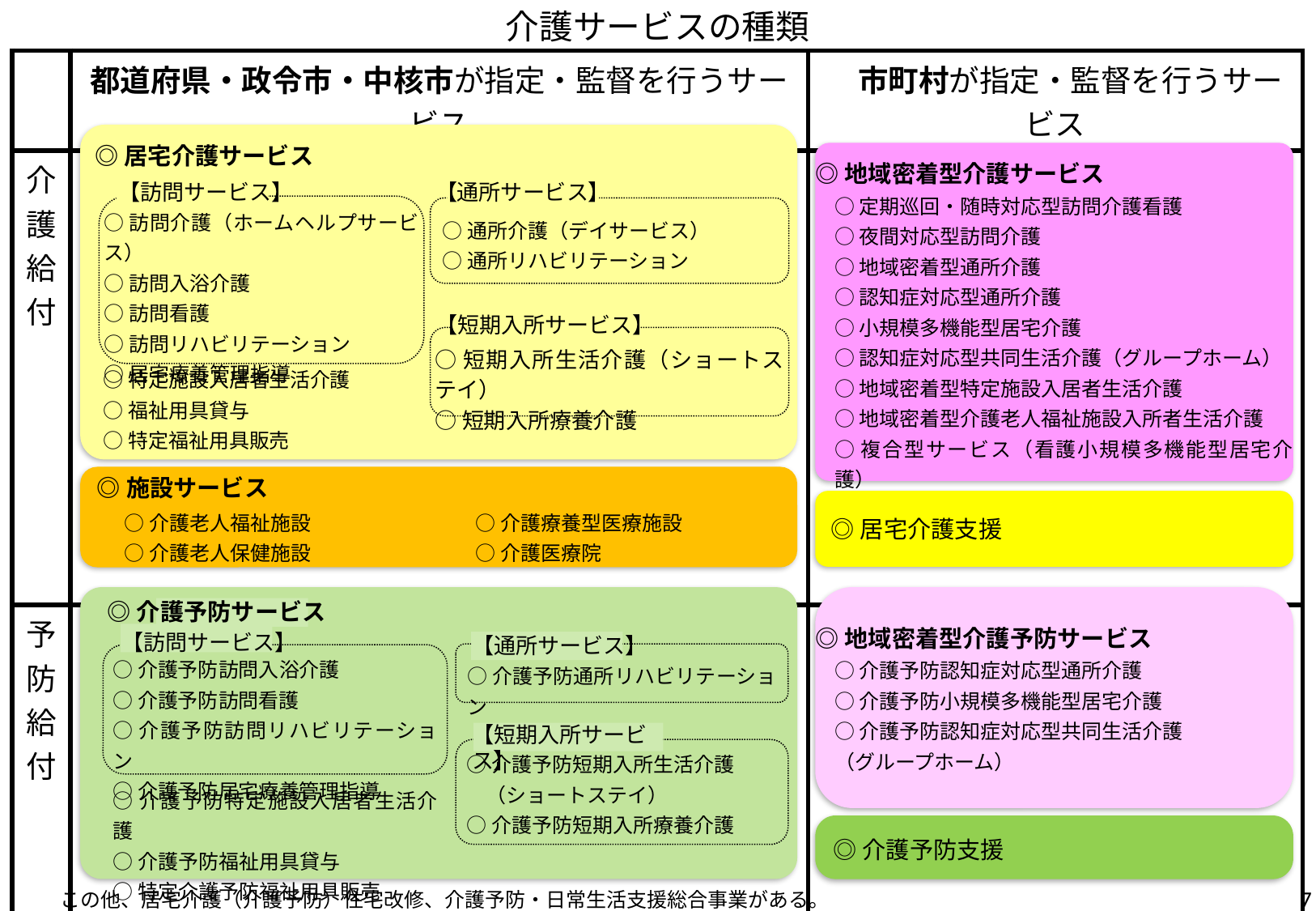

# 介護サービスの種類
|  | 都道府県・政令市・中核市が指定・監督を行うサービス | 市町村が指定・監督を行うサービス |
| --- | --- | --- |
| 介護給付 |  |  |
| 予防給付 |  |  |

◎居宅介護サービス

◎地域密着型介護サービス
○定期巡回・随時対応型訪問介護看護
○夜間対応型訪問介護
○地域密着型通所介護
○認知症対応型通所介護
○小規模多機能型居宅介護
○認知症対応型共同生活介護（グループホーム）
○地域密着型特定施設入居者生活介護
○地域密着型介護老人福祉施設入所者生活介護
○複合型サービス（看護小規模多機能型居宅介護）

【訪問サービス】
【通所サービス】

○訪問介護（ホームヘルプサービス）
○訪問入浴介護
○訪問看護
○訪問リハビリテーション
○居宅療養管理指導
○通所介護（デイサービス）
○通所リハビリテーション
【短期入所サービス】

○短期入所生活介護（ショートステイ）
○短期入所療養介護
○特定施設入居者生活介護
○福祉用具貸与
○特定福祉用具販売

◎施設サービス
◎居宅介護支援
○介護老人福祉施設
○介護老人保健施設

○介護療養型医療施設
○介護医療院

◎介護予防サービス

◎地域密着型介護予防サービス
○介護予防認知症対応型通所介護
○介護予防小規模多機能型居宅介護
○介護予防認知症対応型共同生活介護
（グループホーム）
【訪問サービス】

【通所サービス】

○介護予防訪問入浴介護
○介護予防訪問看護
○介護予防訪問リハビリテーション
○介護予防居宅療養管理指導
○介護予防通所リハビリテーション
【短期入所サービス】

○介護予防短期入所生活介護
（ショートステイ）
○介護予防短期入所療養介護
○介護予防特定施設入居者生活介護
○介護予防福祉用具貸与
○特定介護予防福祉用具販売
◎介護予防支援
7
この他、居宅介護（介護予防）住宅改修、介護予防・日常生活支援総合事業がある。